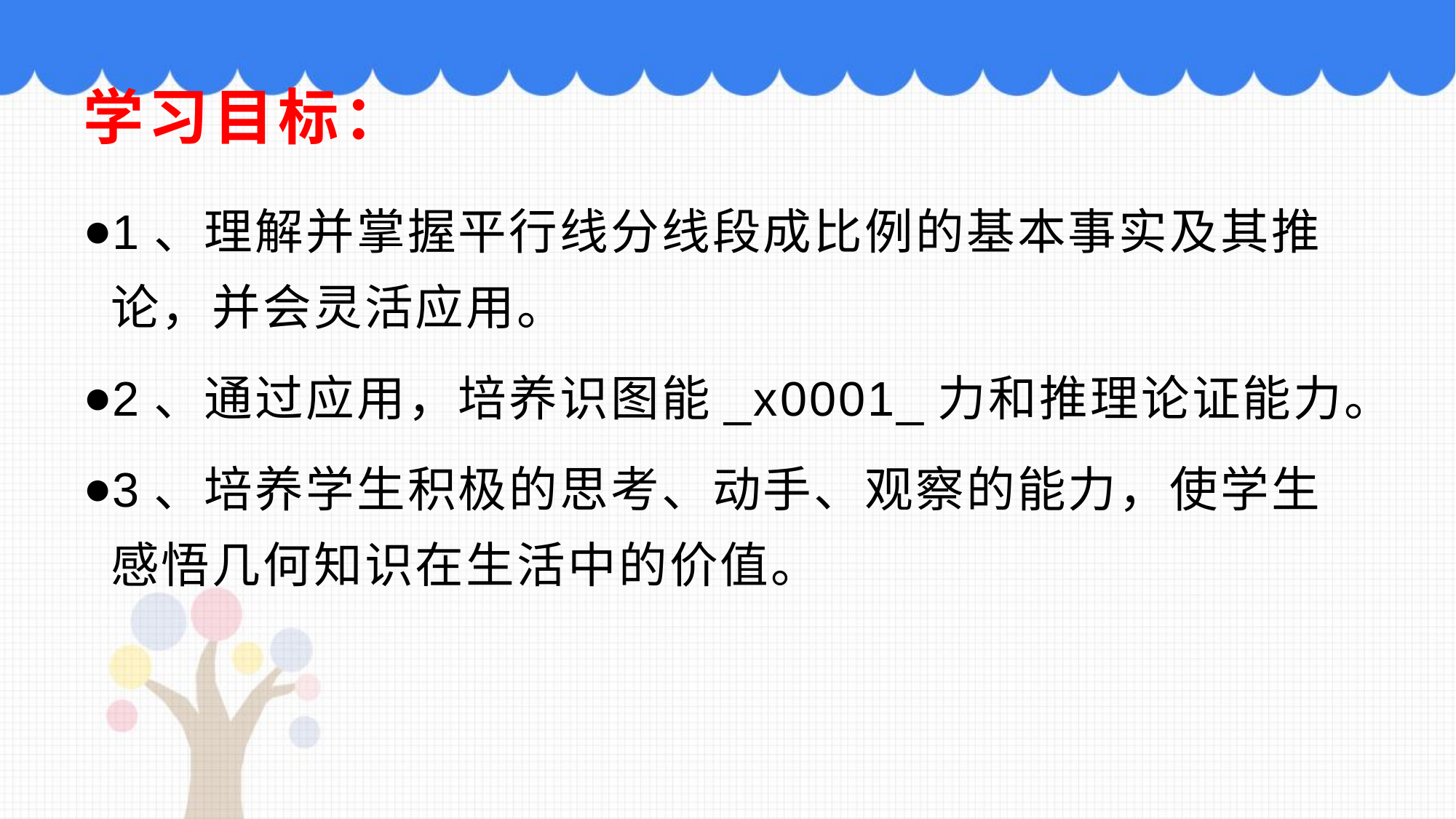

# 学习目标：
1、理解并掌握平行线分线段成比例的基本事实及其推论，并会灵活应用。
2、通过应用，培养识图能_x0001_力和推理论证能力。
3、培养学生积极的思考、动手、观察的能力，使学生感悟几何知识在生活中的价值。